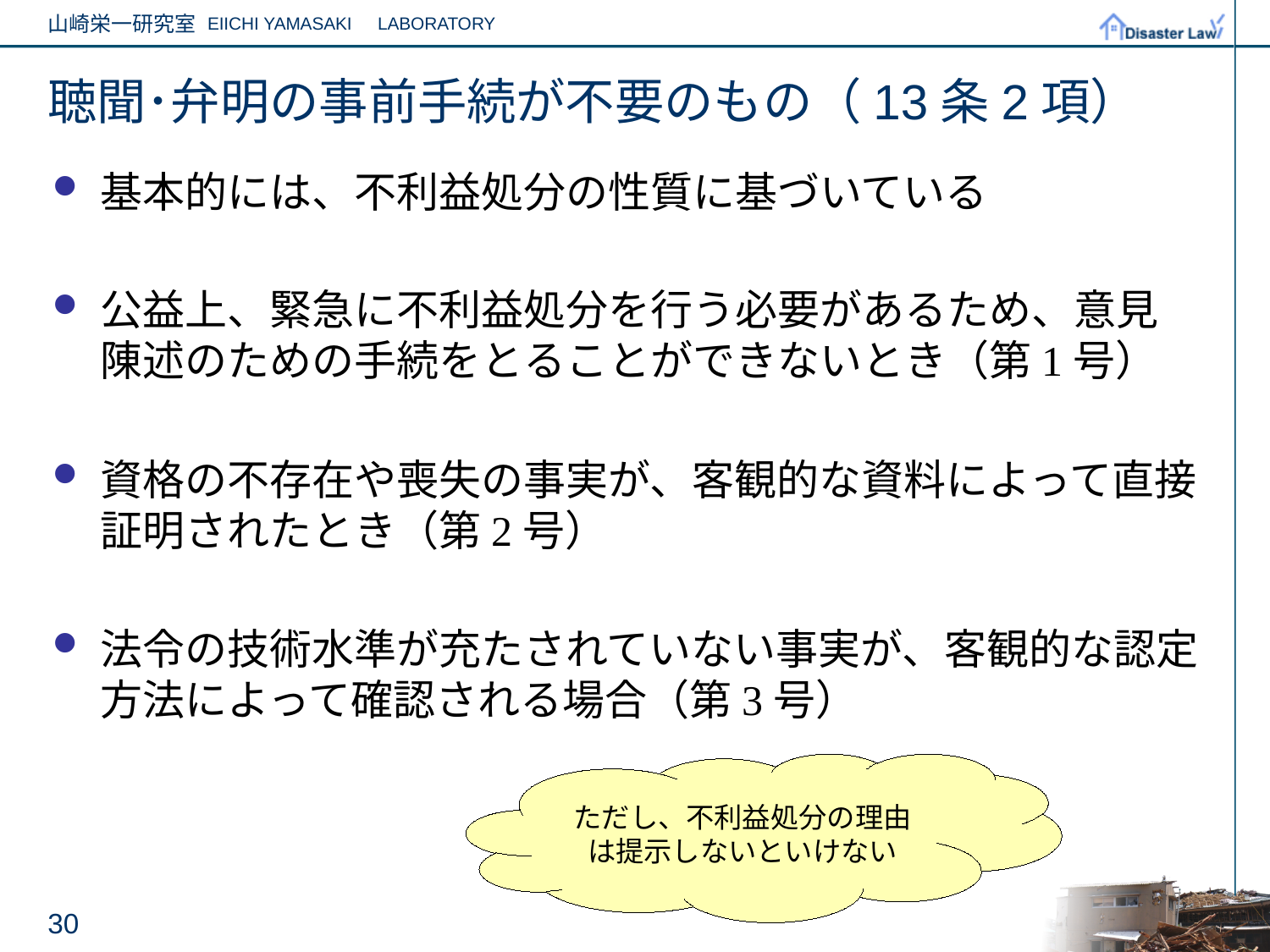

# 聴聞･弁明の事前手続が不要のもの（13条2項）
基本的には、不利益処分の性質に基づいている

公益上、緊急に不利益処分を行う必要があるため、意見陳述のための手続をとることができないとき（第1号）

資格の不存在や喪失の事実が、客観的な資料によって直接証明されたとき（第2号）

法令の技術水準が充たされていない事実が、客観的な認定方法によって確認される場合（第3号）
ただし、不利益処分の理由は提示しないといけない
30